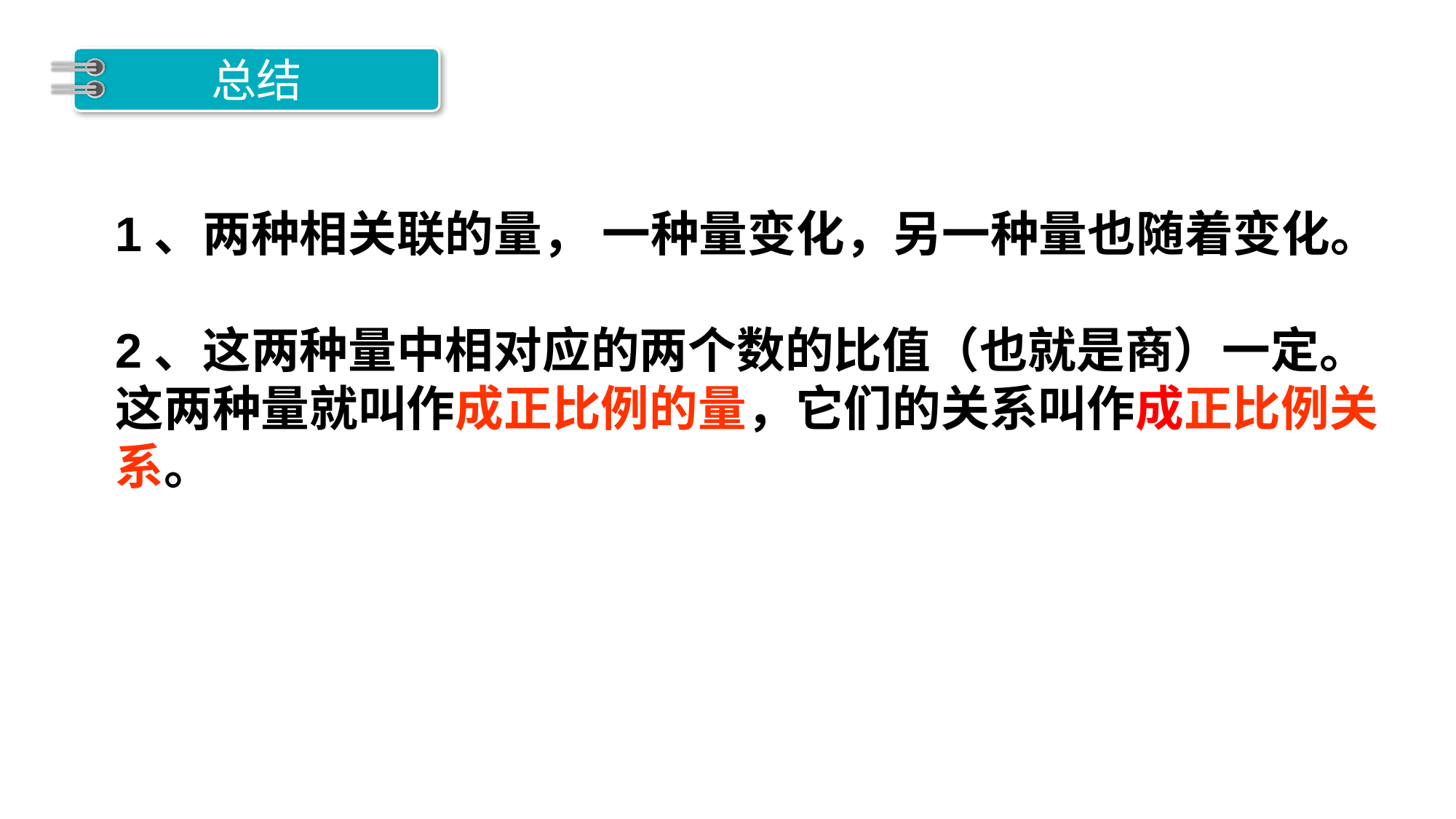

总结

1、两种相关联的量， 一种量变化，另一种量也随着变化。

2、这两种量中相对应的两个数的比值（也就是商）一定。这两种量就叫作成正比例的量，它们的关系叫作成正比例关系。